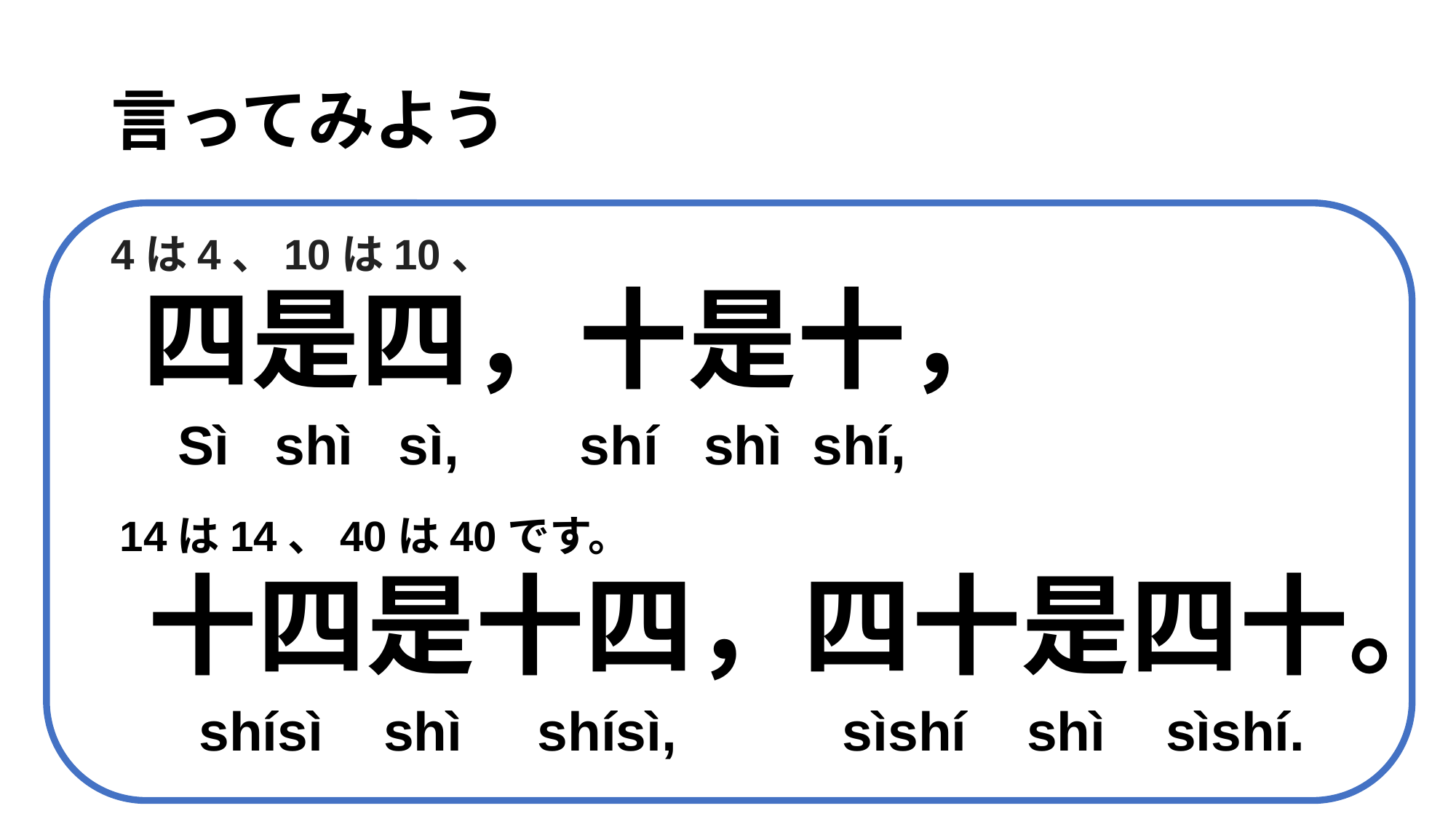

# 言ってみよう

4は4、10は10、
四是四，十是十，
 Sì   shì   sì,        shí   shì  shí,
14は14、40は40です。
十四是十四，四十是四十。
  shísì    shì     shísì,           sìshí    shì    sìshí.